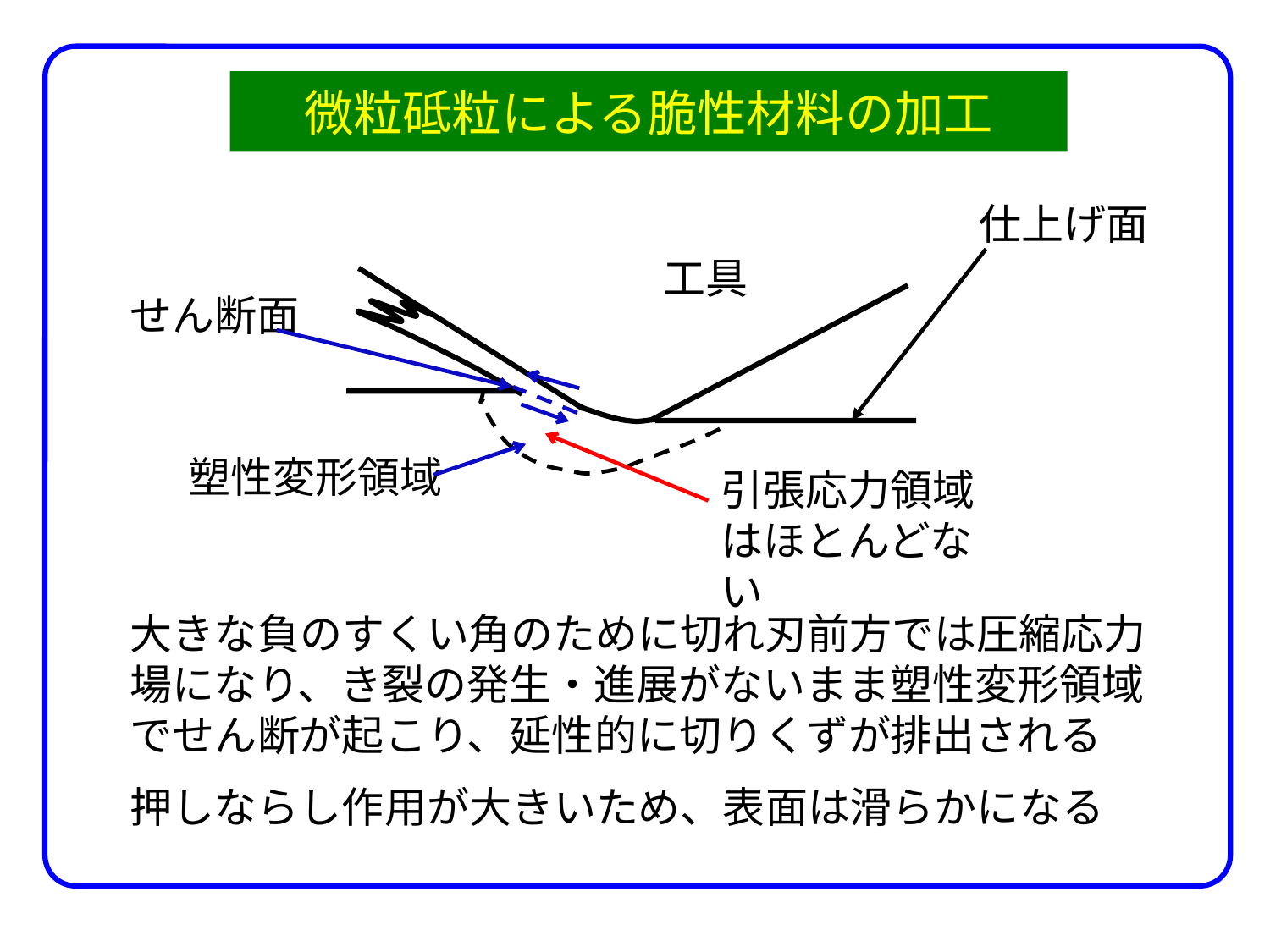

# 微粒砥粒による脆性材料の加工
仕上げ面
工具

せん断面

塑性変形領域
引張応力領域はほとんどない
大きな負のすくい角のために切れ刃前方では圧縮応力場になり、き裂の発生・進展がないまま塑性変形領域でせん断が起こり、延性的に切りくずが排出される
押しならし作用が大きいため、表面は滑らかになる